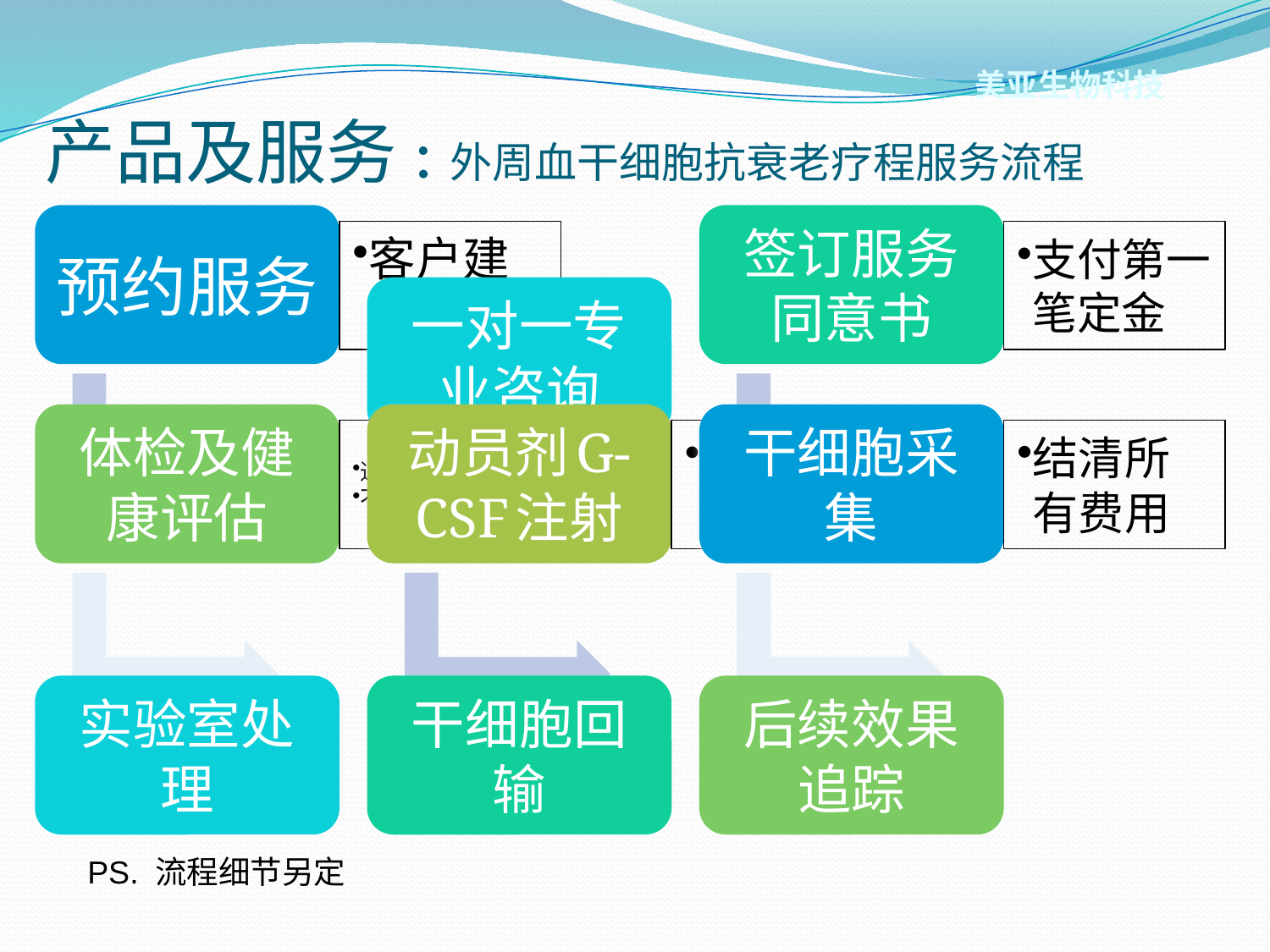

美亚生物科技
# 产品及服务:外周血干细胞抗衰老疗程服务流程
预约服务
签订服务同意书
体检及健康评估
不合适即退还定金
通过方可继续疗程
支付第一笔定金
结清所有费用
实验室处理
干细胞回输
后续效果追踪
客户建档
PS. 流程细节另定